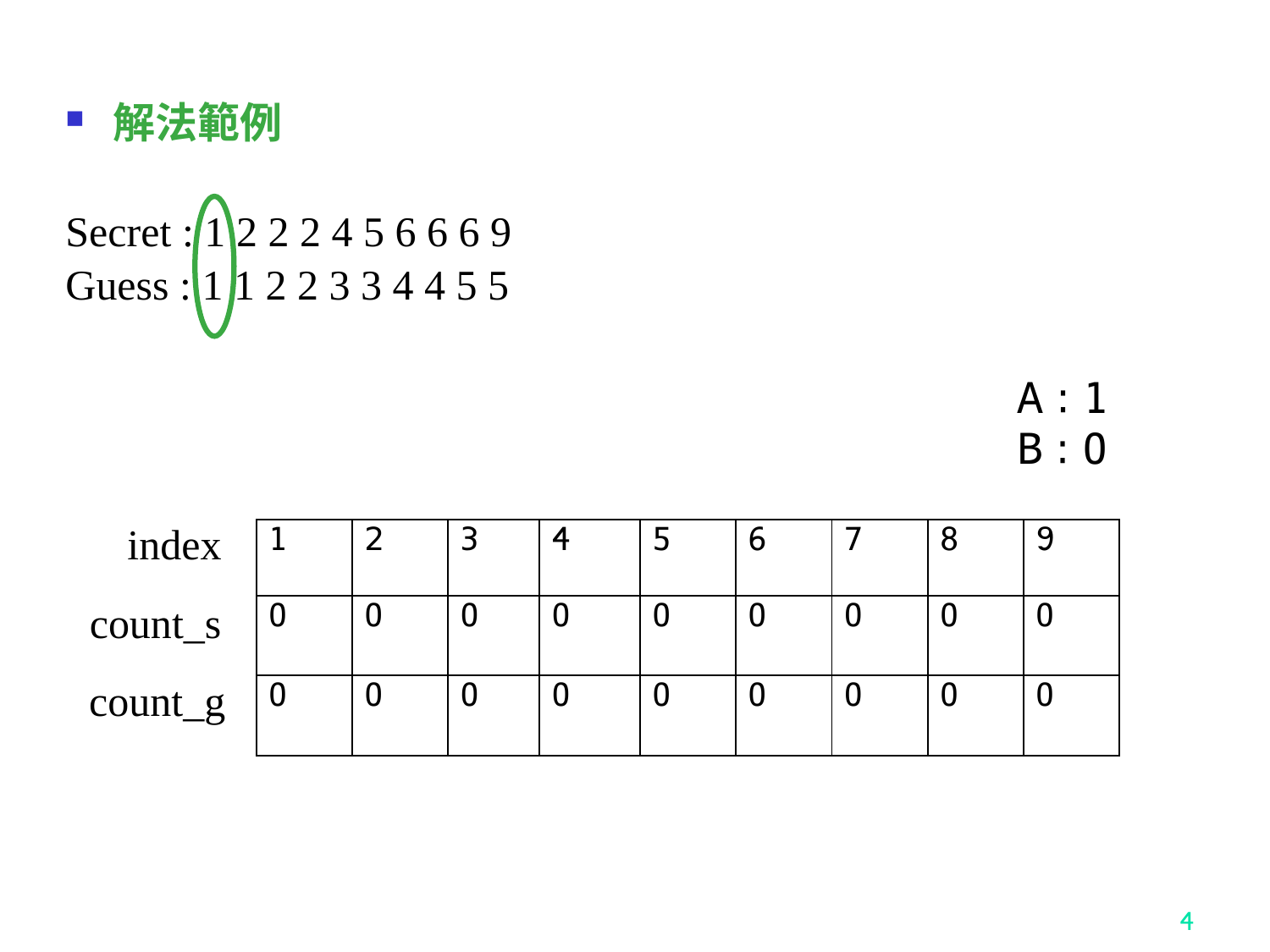

解法範例

Secret : 1 2 2 2 4 5 6 6 6 9
Guess : 1 1 2 2 3 3 4 4 5 5

A : 1
B : 0

index
| 1 | 2 | 3 | 4 | 5 | 6 | 7 | 8 | 9 |
| --- | --- | --- | --- | --- | --- | --- | --- | --- |
| 0 | 0 | 0 | 0 | 0 | 0 | 0 | 0 | 0 |
| 0 | 0 | 0 | 0 | 0 | 0 | 0 | 0 | 0 |
count_s
count_g
4